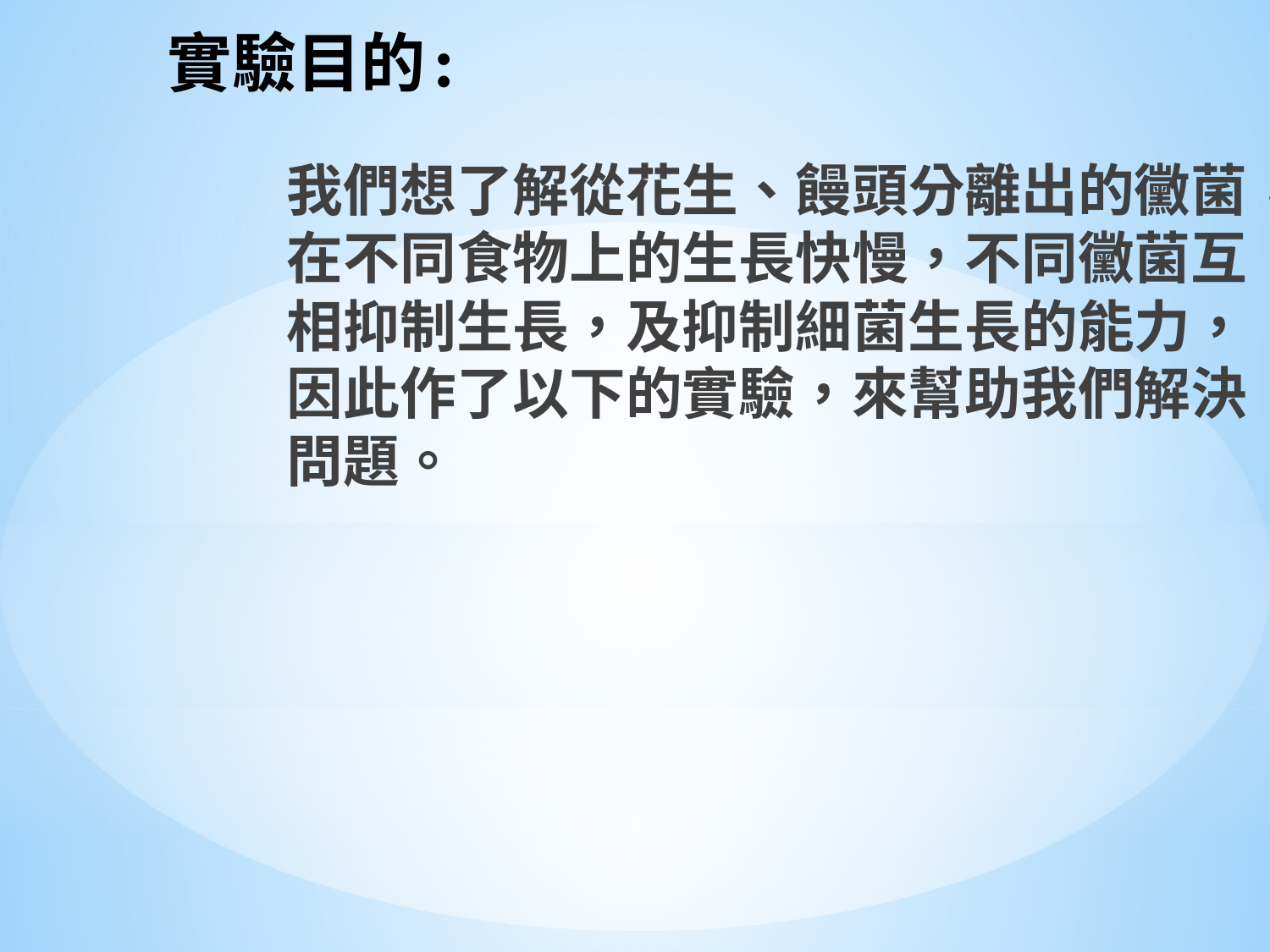

# 實驗目的:
我們想了解從花生、饅頭分離出的黴菌，在不同食物上的生長快慢，不同黴菌互相抑制生長，及抑制細菌生長的能力，因此作了以下的實驗，來幫助我們解決問題。